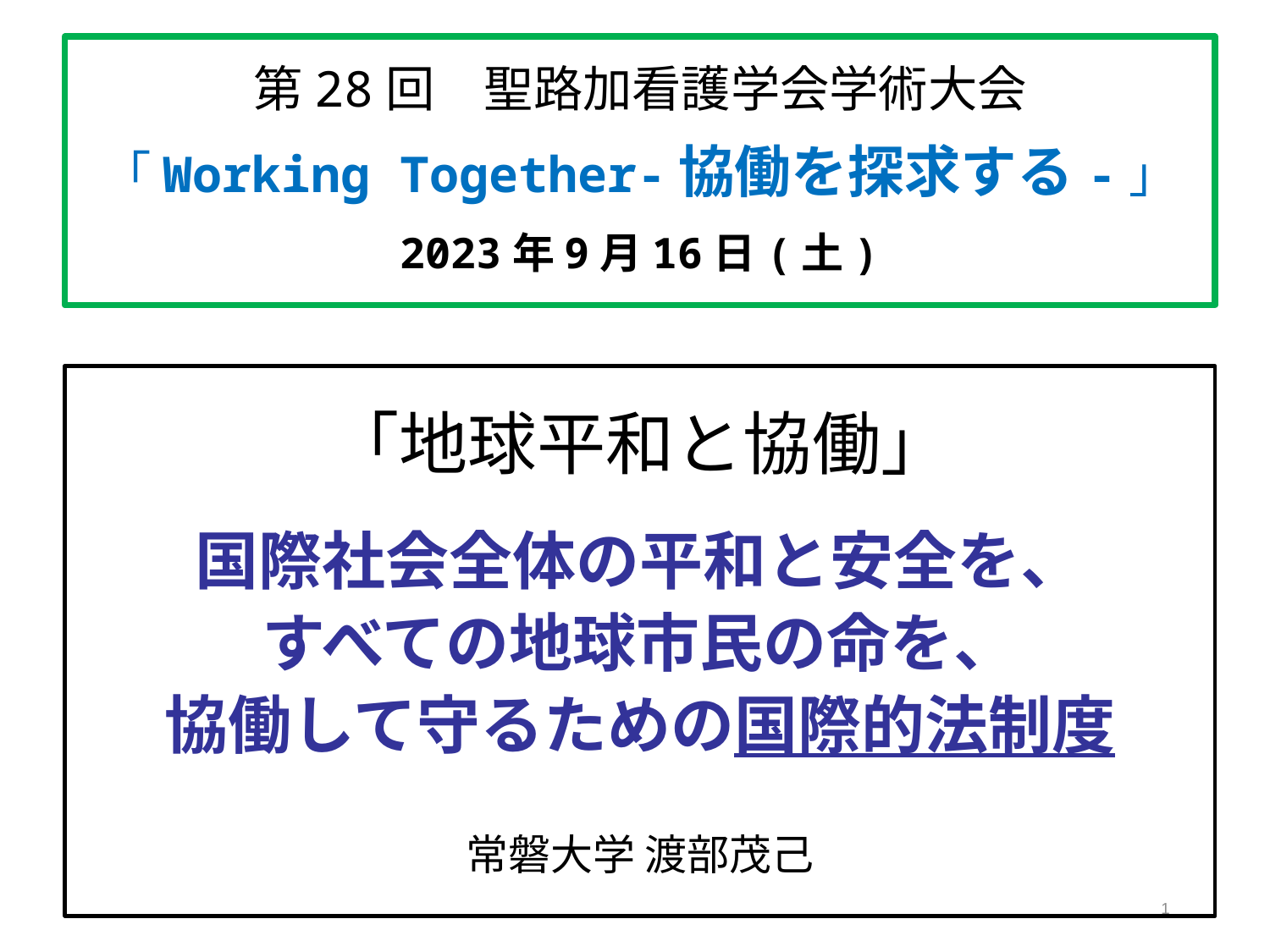

# 第28回　聖路加看護学会学術大会 　 「Working Together-協働を探求する-」 　　 2023年9月16日(土)

「地球平和と協働」

国際社会全体の平和と安全を、
すべての地球市民の命を、
協働して守るための国際的法制度

常磐大学 渡部茂己
1